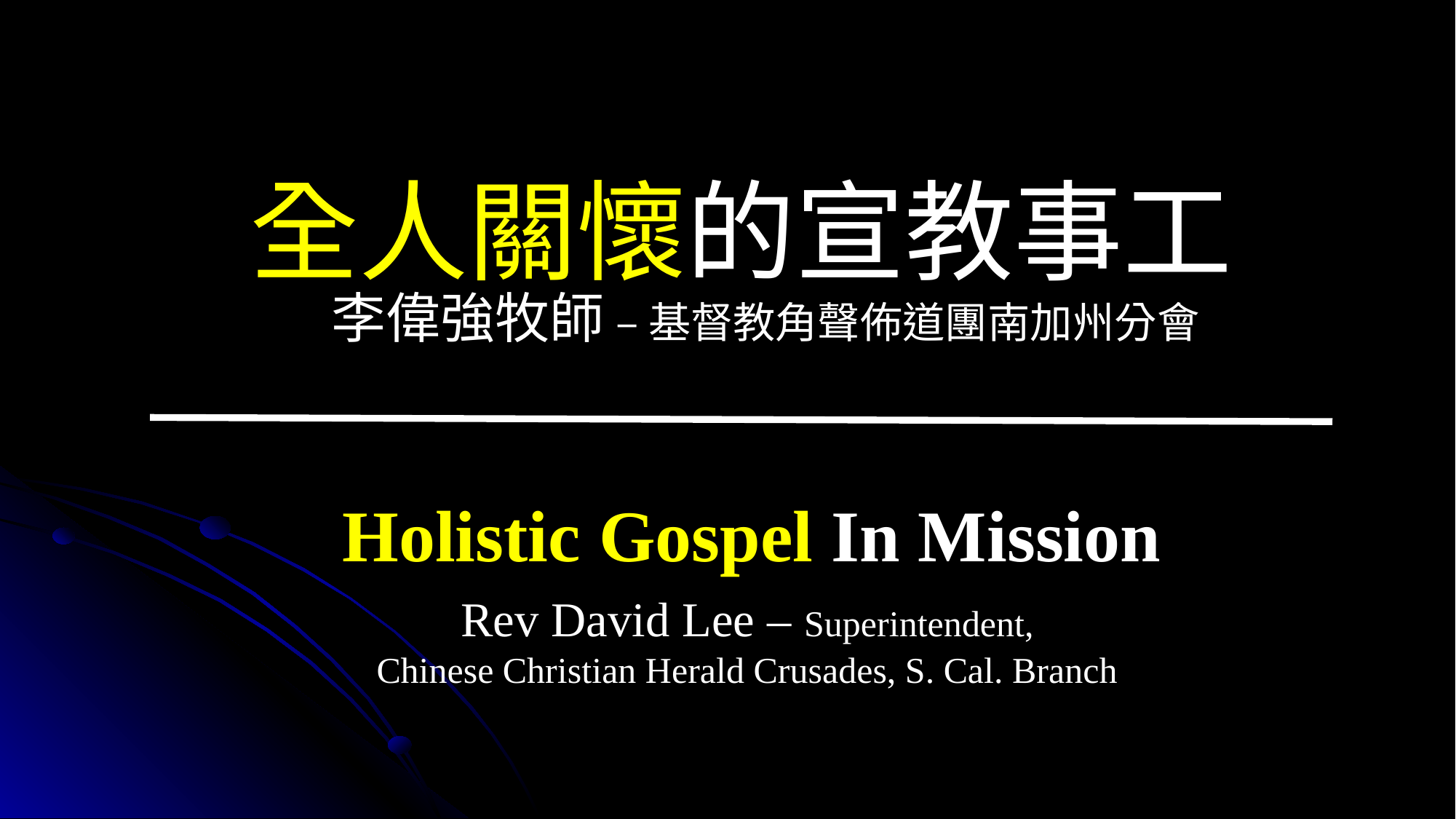

# 全人關懷的宣教事工
李偉強牧師 – 基督教角聲佈道團南加州分會
Holistic Gospel In Mission
Rev David Lee – Superintendent,
Chinese Christian Herald Crusades, S. Cal. Branch